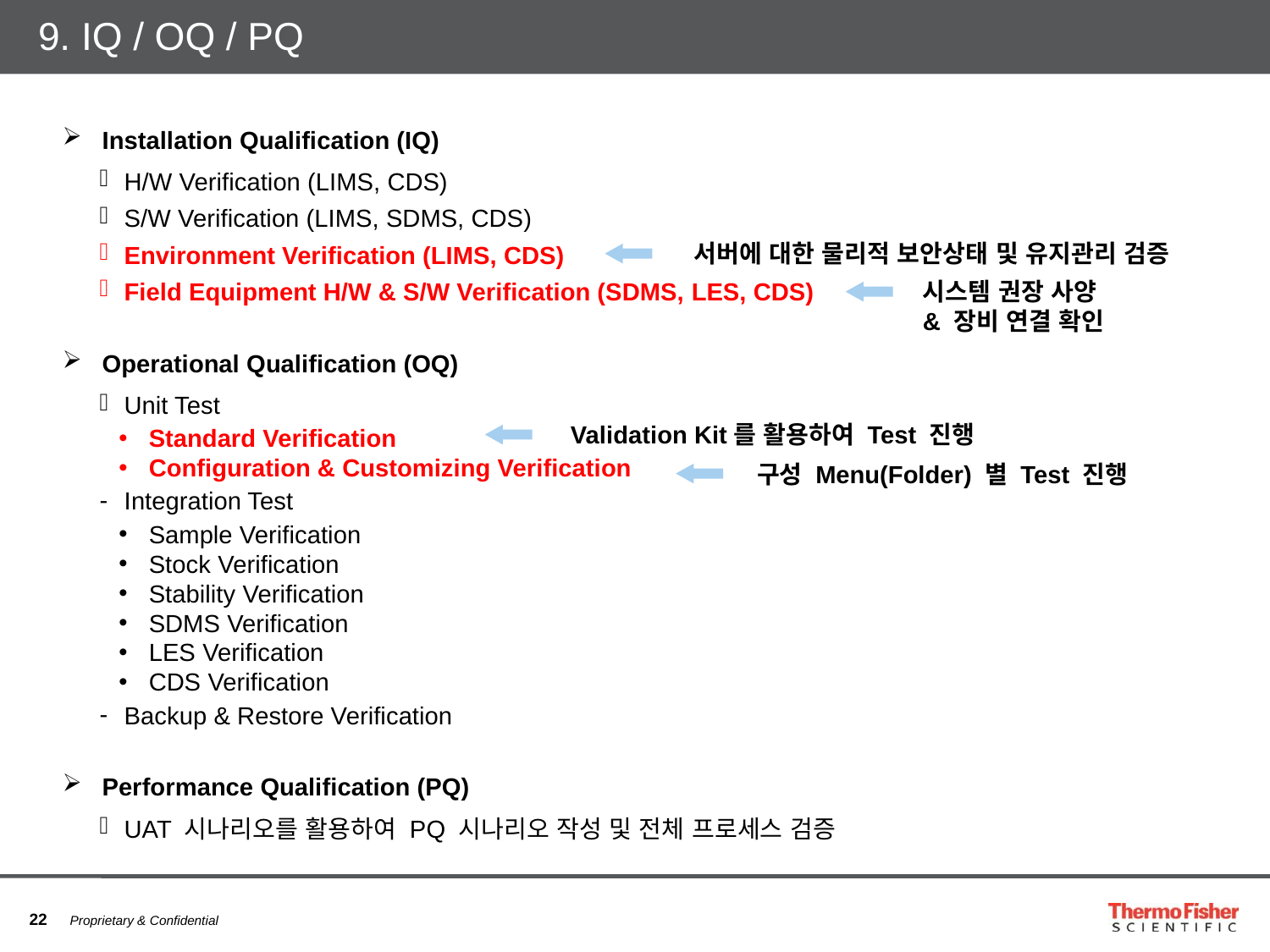

# 9. IQ / OQ / PQ
Installation Qualification (IQ)
H/W Verification (LIMS, CDS)
S/W Verification (LIMS, SDMS, CDS)
Environment Verification (LIMS, CDS)
Field Equipment H/W & S/W Verification (SDMS, LES, CDS)

Operational Qualification (OQ)
Unit Test
Standard Verification
Configuration & Customizing Verification
Integration Test
Sample Verification
Stock Verification
Stability Verification
SDMS Verification
LES Verification
CDS Verification
Backup & Restore Verification

Performance Qualification (PQ)
UAT 시나리오를 활용하여 PQ 시나리오 작성 및 전체 프로세스 검증

서버에 대한 물리적 보안상태 및 유지관리 검증

시스템 권장 사양
& 장비 연결 확인

Validation Kit를 활용하여 Test 진행

구성 Menu(Folder) 별 Test 진행